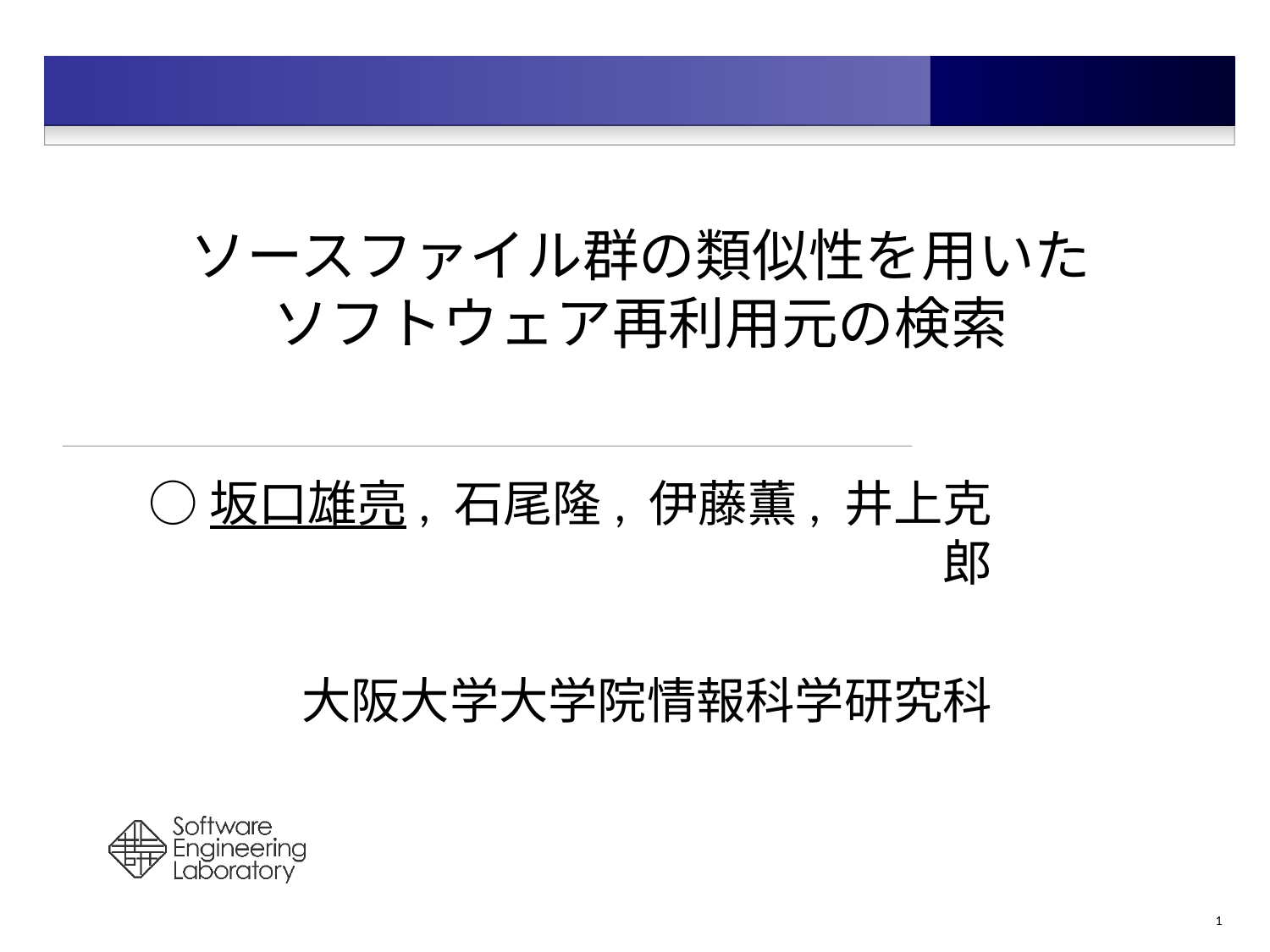

# ソースファイル群の類似性を用いた ソフトウェア再利用元の検索
○坂口雄亮, 石尾隆, 伊藤薫, 井上克郎

大阪大学大学院情報科学研究科
1